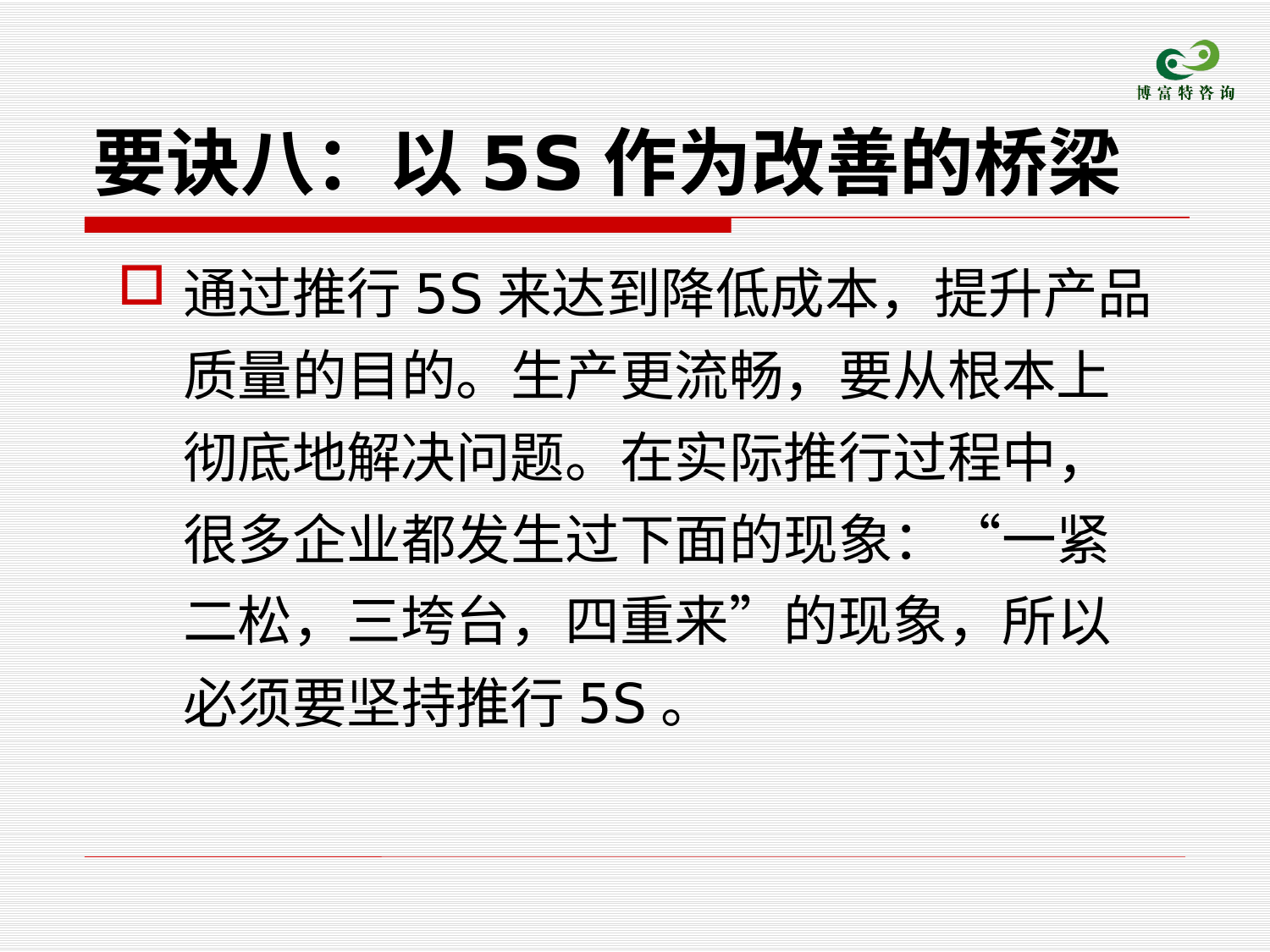

# 要诀八：以5S作为改善的桥梁
通过推行5S来达到降低成本，提升产品质量的目的。生产更流畅，要从根本上彻底地解决问题。在实际推行过程中，很多企业都发生过下面的现象：“一紧二松，三垮台，四重来”的现象，所以必须要坚持推行5S。
318